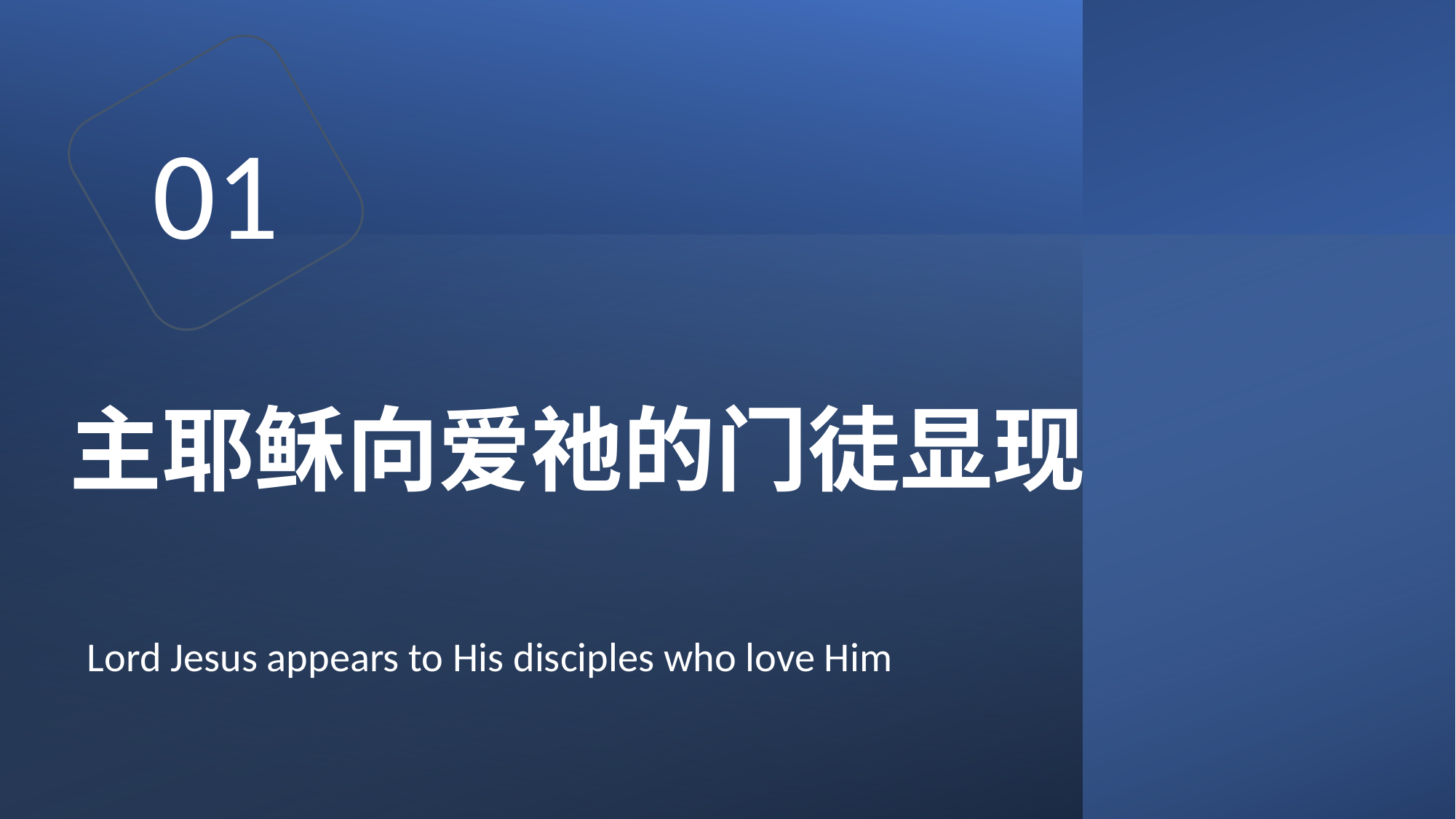

01
# 主耶稣向爱祂的门徒显现
Lord Jesus appears to His disciples who love Him